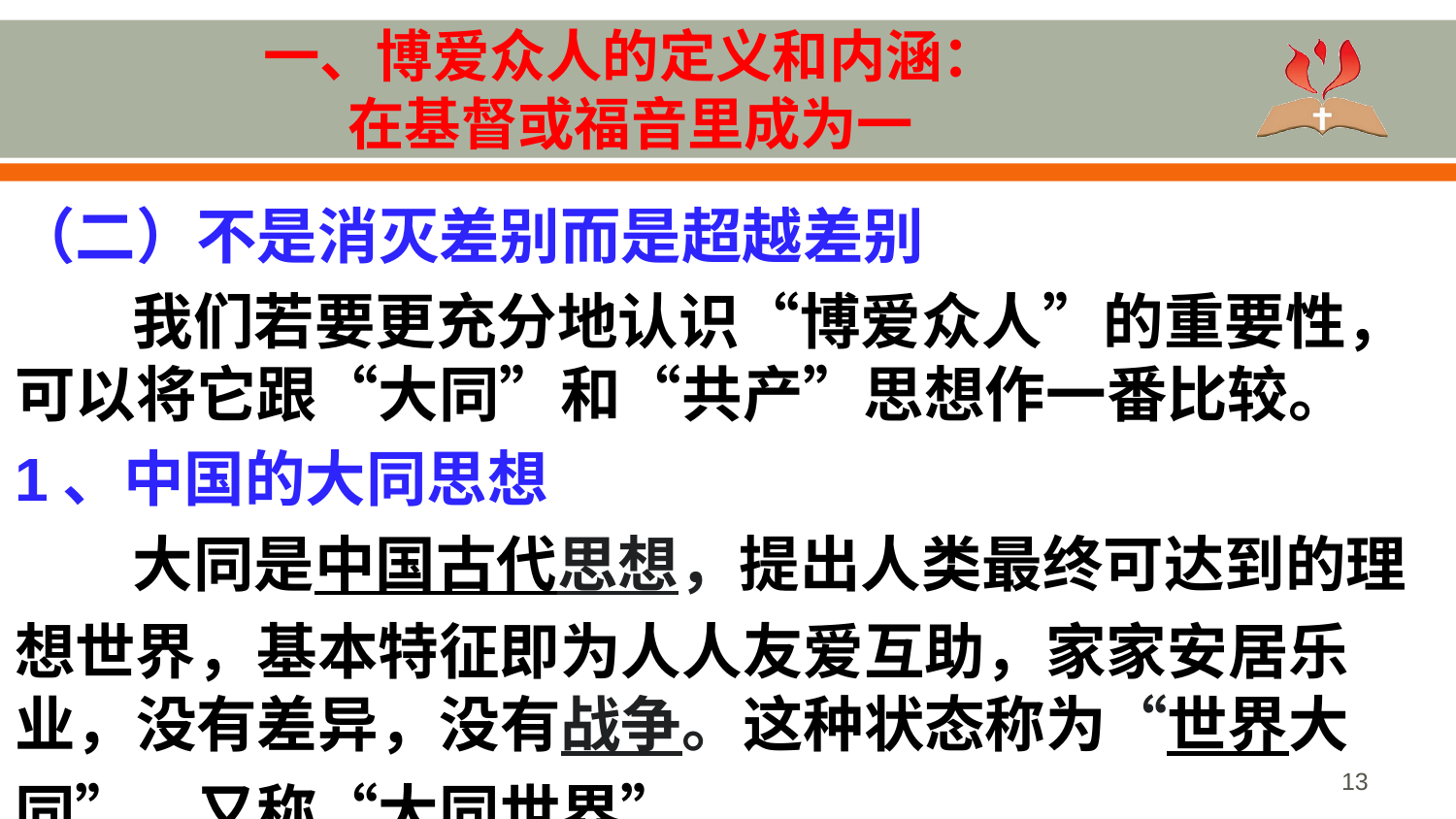

# 一、博爱众人的定义和内涵： 在基督或福音里成为一
（二）不是消灭差别而是超越差别
我们若要更充分地认识“博爱众人”的重要性，可以将它跟“大同”和“共产”思想作一番比较。
1、中国的大同思想
大同是中国古代思想，提出人类最终可达到的理想世界，基本特征即为人人友爱互助，家家安居乐业，没有差异，没有战争。这种状态称为“世界大同”，又称“大同世界”。

13